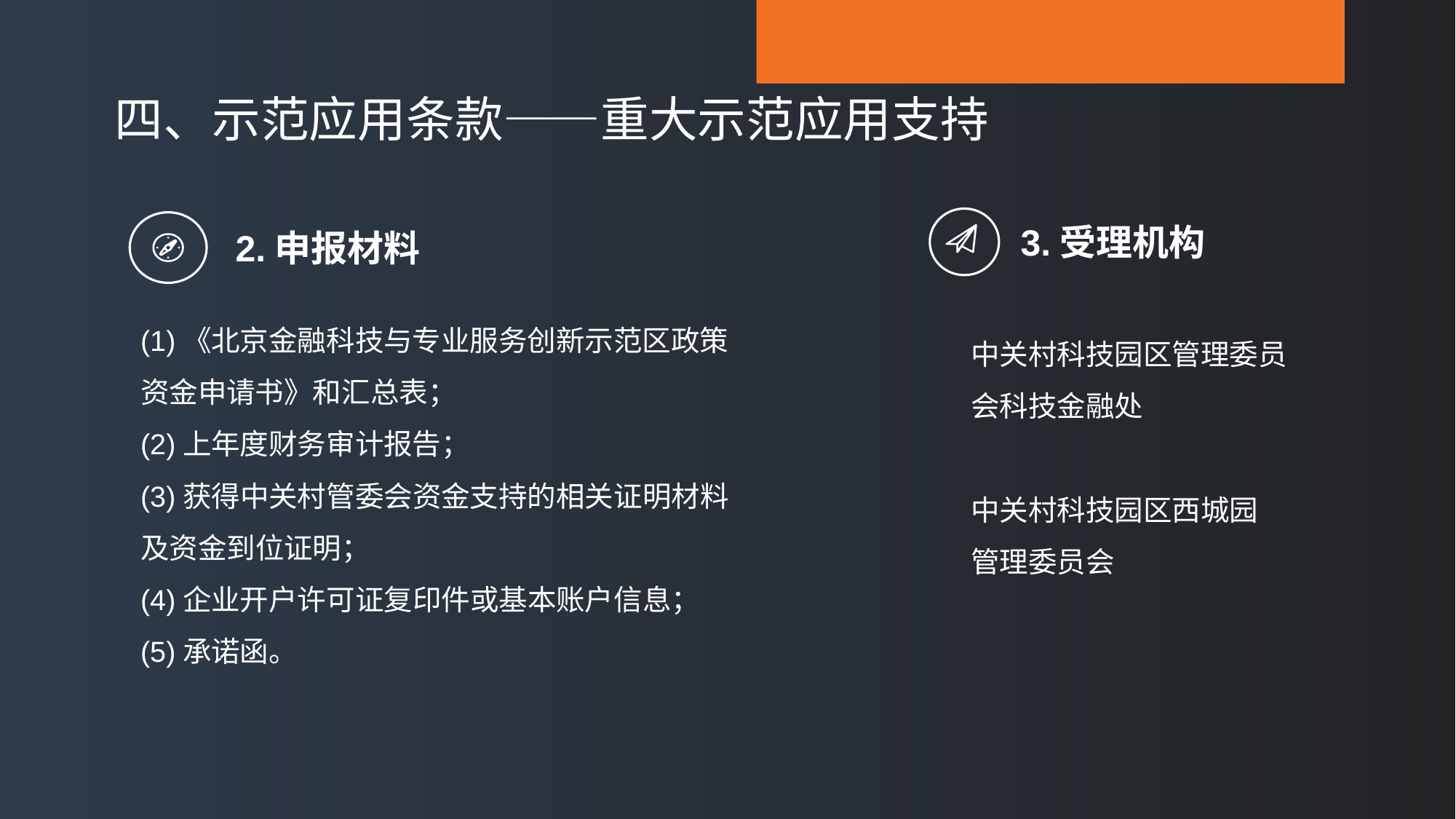

四、示范应用条款——重大示范应用支持

3.受理机构
2.申报材料

(1)《北京金融科技与专业服务创新示范区政策资金申请书》和汇总表；
(2)上年度财务审计报告；
(3)获得中关村管委会资金支持的相关证明材料及资金到位证明；
(4)企业开户许可证复印件或基本账户信息；
(5)承诺函。
中关村科技园区管理委员会科技金融处

中关村科技园区西城园
管理委员会